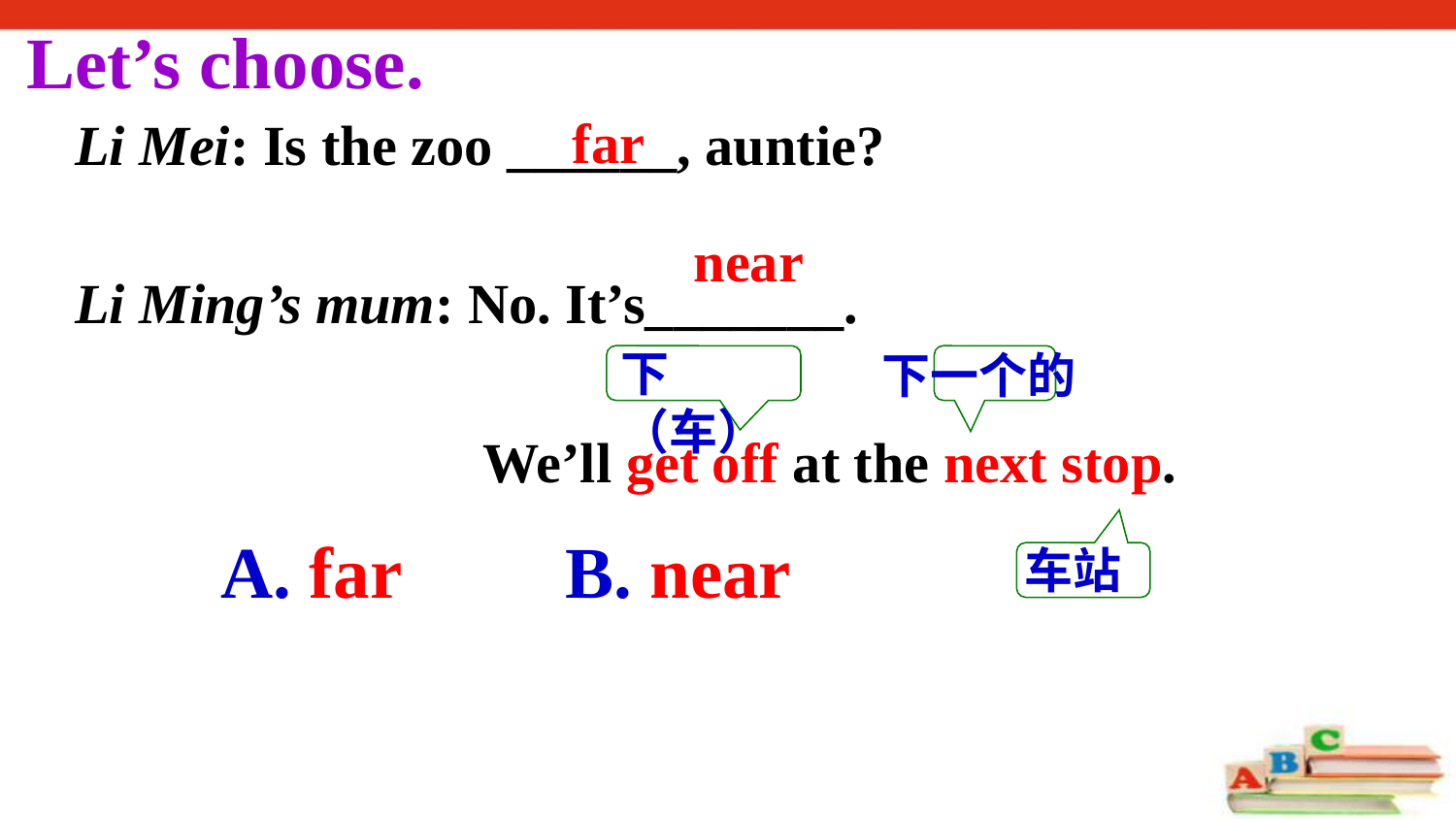

Let’s choose.
far
Li Mei: Is the zoo ______, auntie?

Li Ming’s mum: No. It’s_______.

                             We’ll get off at the next stop.
near
下（车）
下一个的

 far         B. near
车站